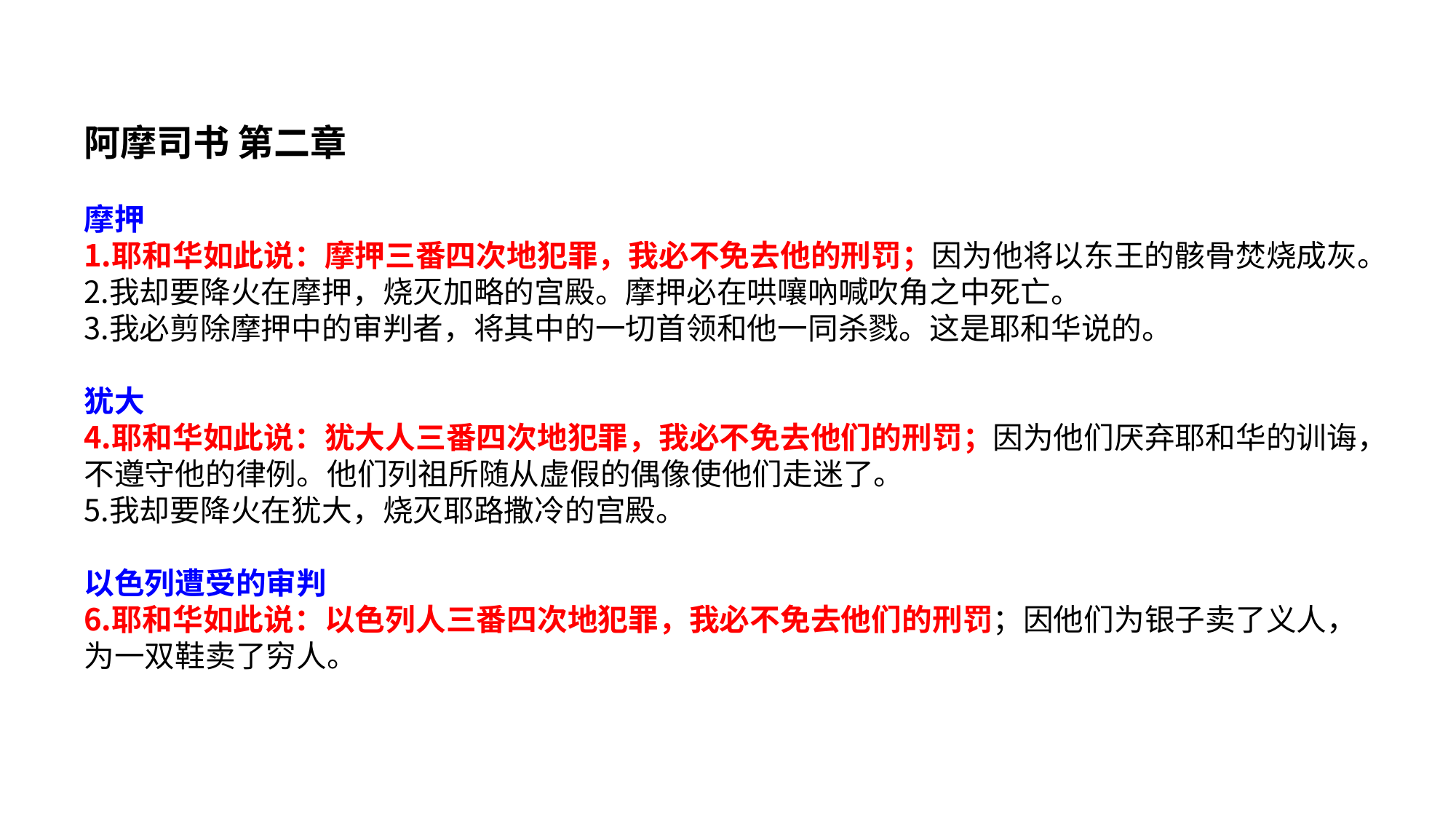

阿摩司书 第二章

摩押
耶和华如此说：摩押三番四次地犯罪，我必不免去他的刑罚；因为他将以东王的骸骨焚烧成灰。
我却要降火在摩押，烧灭加略的宫殿。摩押必在哄嚷吶喊吹角之中死亡。
我必剪除摩押中的审判者，将其中的一切首领和他一同杀戮。这是耶和华说的。

犹大
耶和华如此说：犹大人三番四次地犯罪，我必不免去他们的刑罚；因为他们厌弃耶和华的训诲，不遵守他的律例。他们列祖所随从虚假的偶像使他们走迷了。
我却要降火在犹大，烧灭耶路撒冷的宫殿。

以色列遭受的审判
耶和华如此说：以色列人三番四次地犯罪，我必不免去他们的刑罚；因他们为银子卖了义人，为一双鞋卖了穷人。